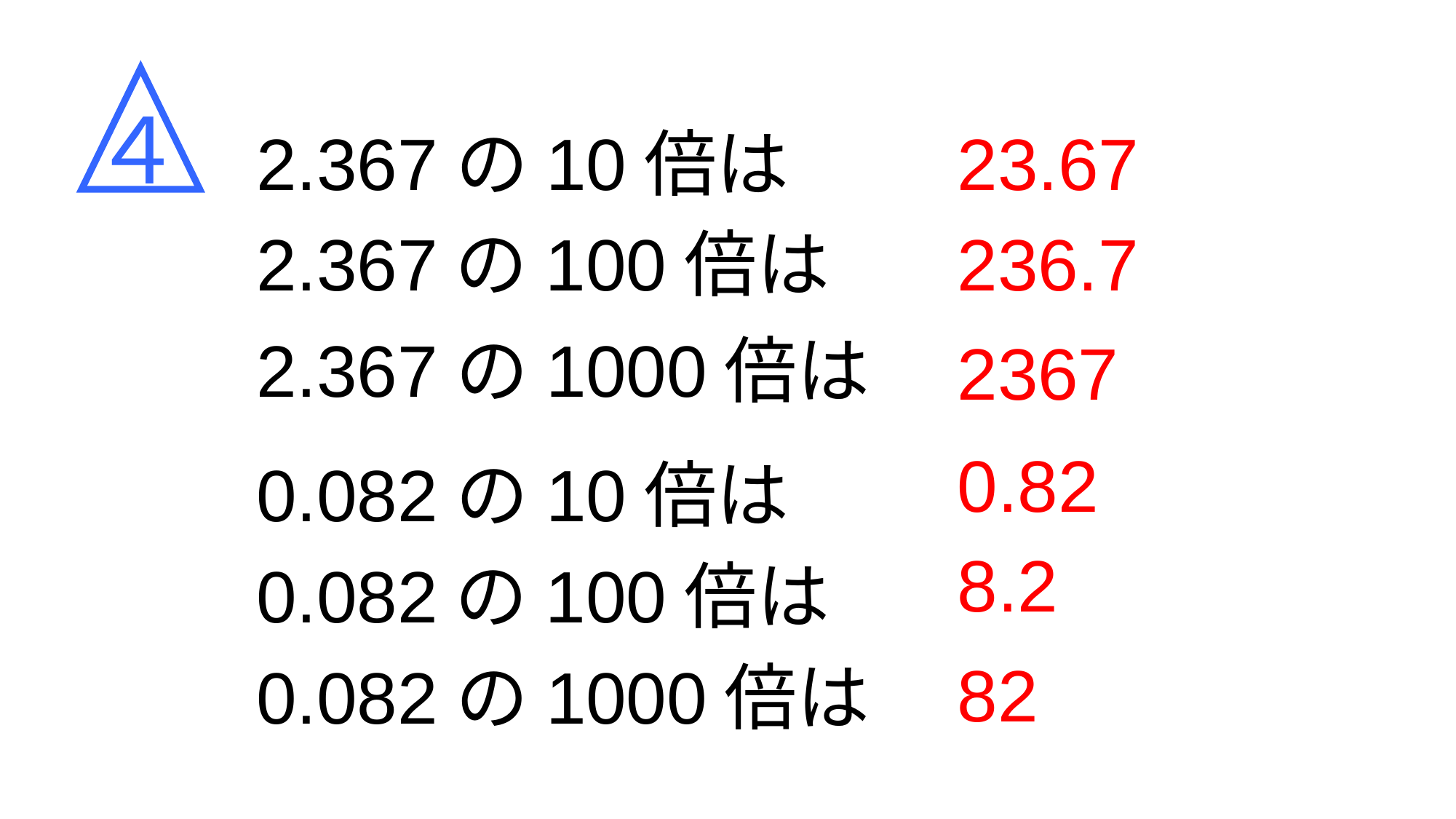

４
2.367の10倍は
23.67
236.7
2.367の100倍は
2.367の1000倍は
2367
0.82
0.082の10倍は
8.2
0.082の100倍は
82
0.082の1000倍は